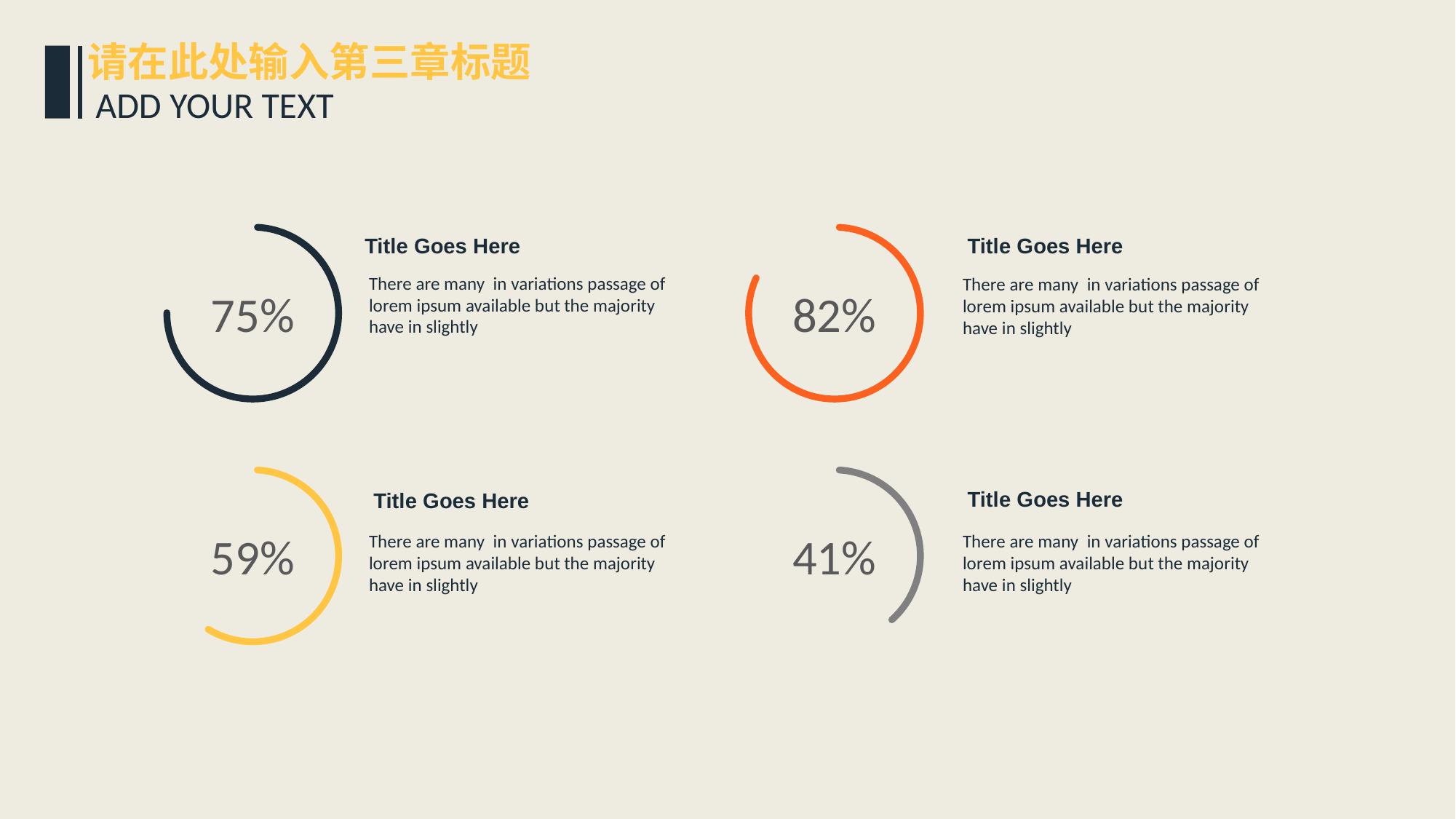

请在此处输入第三章标题

ADD YOUR TEXT

Title Goes Here
Title Goes Here
There are many  in variations passage of lorem ipsum available but the majority have in slightly
There are many  in variations passage of lorem ipsum available but the majority have in slightly
75%
82%

Title Goes Here
Title Goes Here
59%
41%
There are many  in variations passage of lorem ipsum available but the majority have in slightly
There are many  in variations passage of lorem ipsum available but the majority have in slightly